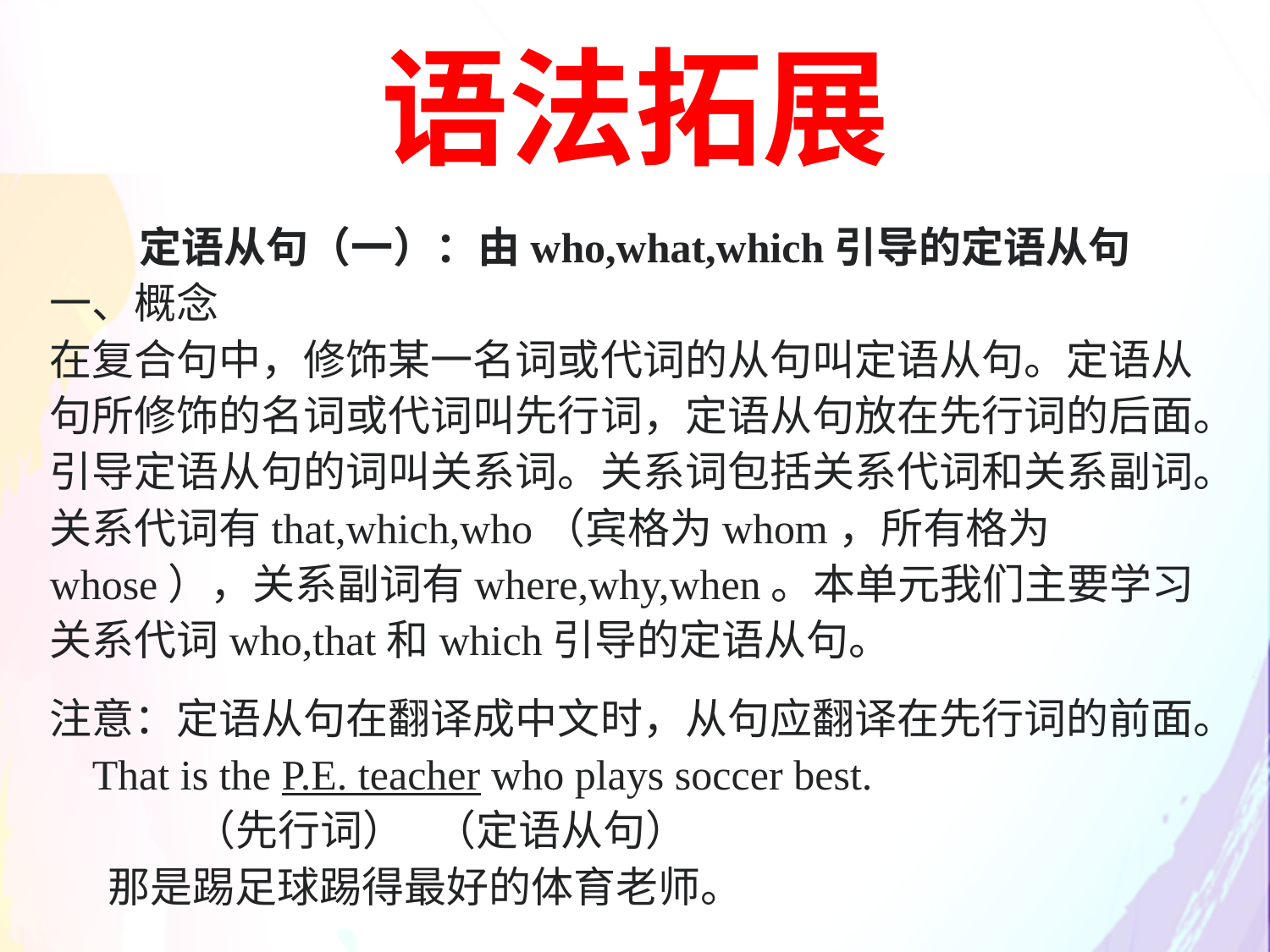

语法拓展
定语从句（一）：由who,what,which引导的定语从句
一、概念
在复合句中，修饰某一名词或代词的从句叫定语从句。定语从句所修饰的名词或代词叫先行词，定语从句放在先行词的后面。引导定语从句的词叫关系词。关系词包括关系代词和关系副词。关系代词有that,which,who（宾格为whom，所有格为whose），关系副词有where,why,when。本单元我们主要学习关系代词who,that和which引导的定语从句。

注意：定语从句在翻译成中文时，从句应翻译在先行词的前面。
    That is the P.E. teacher who plays soccer best.
              （先行词）   （定语从句）
     那是踢足球踢得最好的体育老师。